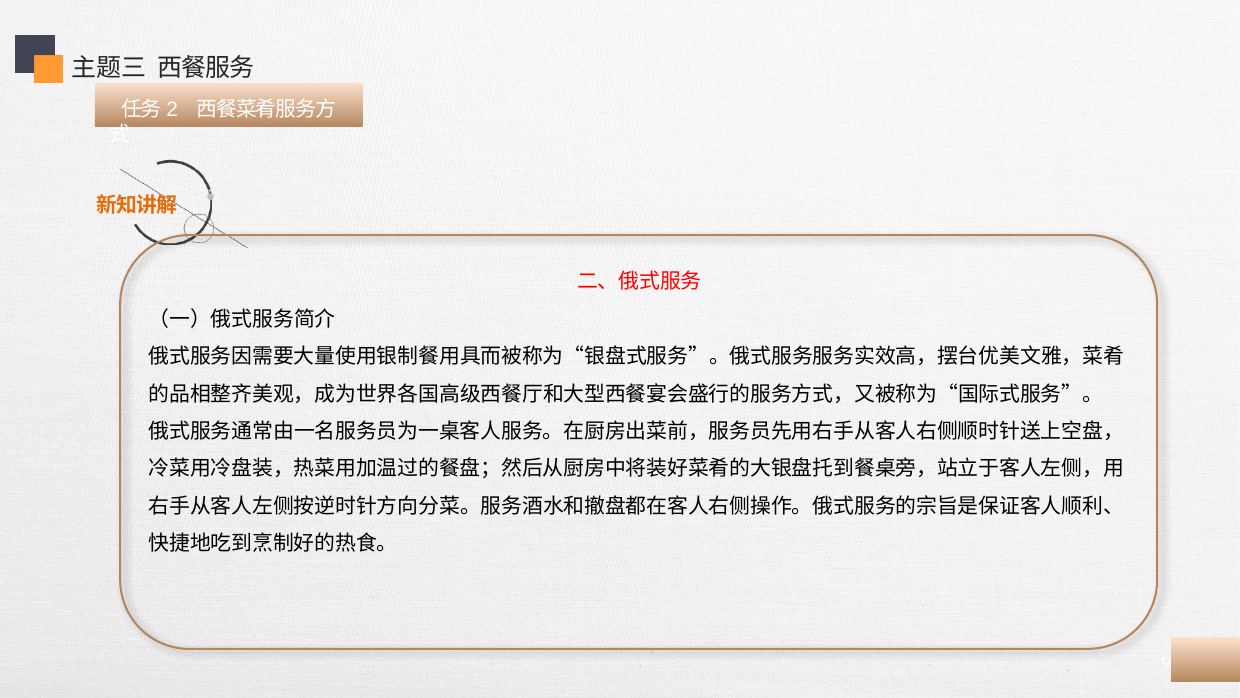

主题三  西餐服务

 任务2   西餐菜肴服务方式

二、俄式服务
（一）俄式服务简介
俄式服务因需要大量使用银制餐用具而被称为“银盘式服务”。俄式服务服务实效高，摆台优美文雅，菜肴的品相整齐美观，成为世界各国高级西餐厅和大型西餐宴会盛行的服务方式，又被称为“国际式服务”。
俄式服务通常由一名服务员为一桌客人服务。在厨房出菜前，服务员先用右手从客人右侧顺时针送上空盘，冷菜用冷盘装，热菜用加温过的餐盘；然后从厨房中将装好菜肴的大银盘托到餐桌旁，站立于客人左侧，用右手从客人左侧按逆时针方向分菜。服务酒水和撤盘都在客人右侧操作。俄式服务的宗旨是保证客人顺利、快捷地吃到烹制好的热食。